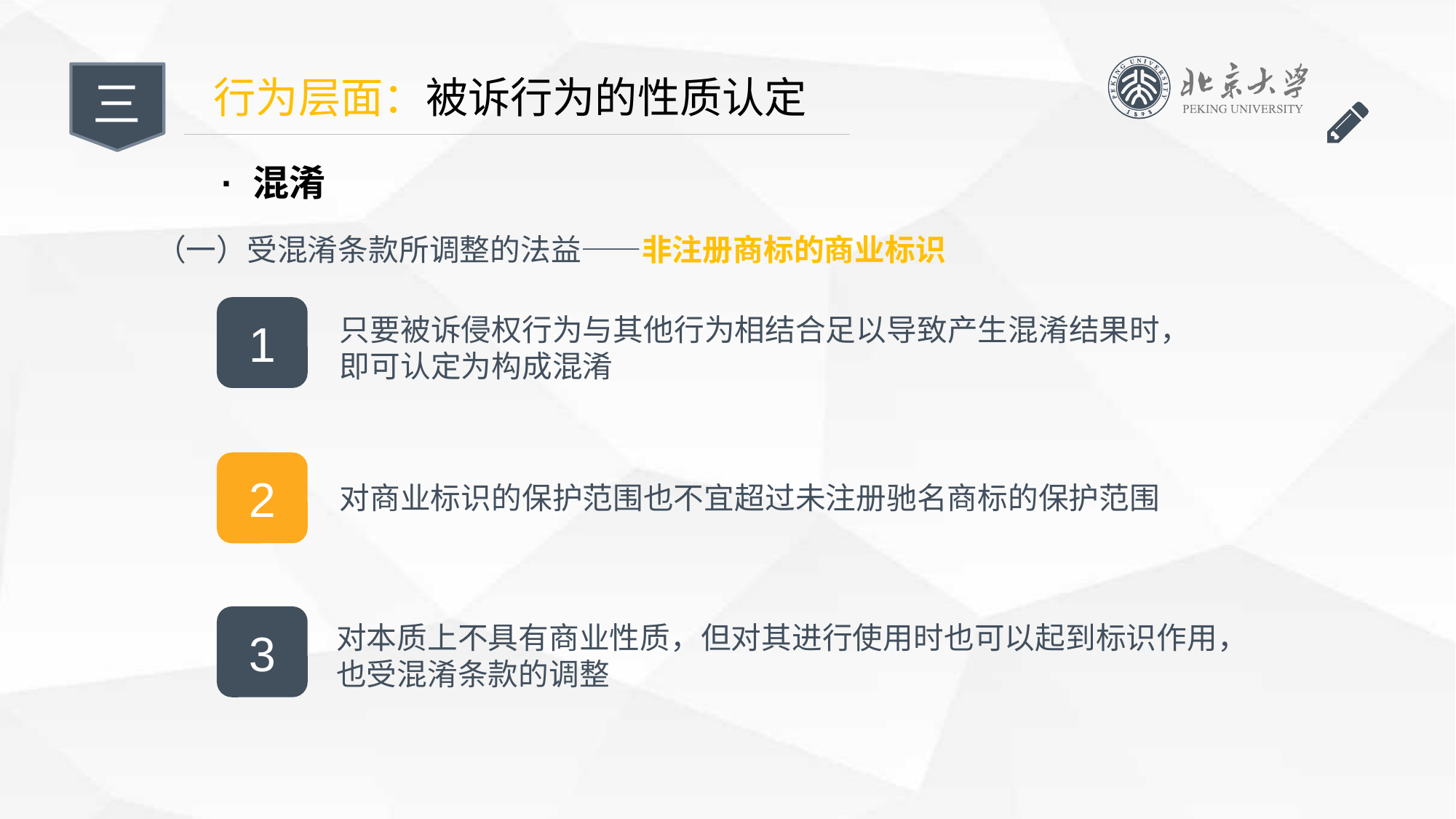

三
行为层面：被诉行为的性质认定
· 混淆
（一）受混淆条款所调整的法益——非注册商标的商业标识
1
只要被诉侵权行为与其他行为相结合足以导致产生混淆结果时，
即可认定为构成混淆
2
对商业标识的保护范围也不宜超过未注册驰名商标的保护范围
3
对本质上不具有商业性质，但对其进行使用时也可以起到标识作用，
也受混淆条款的调整